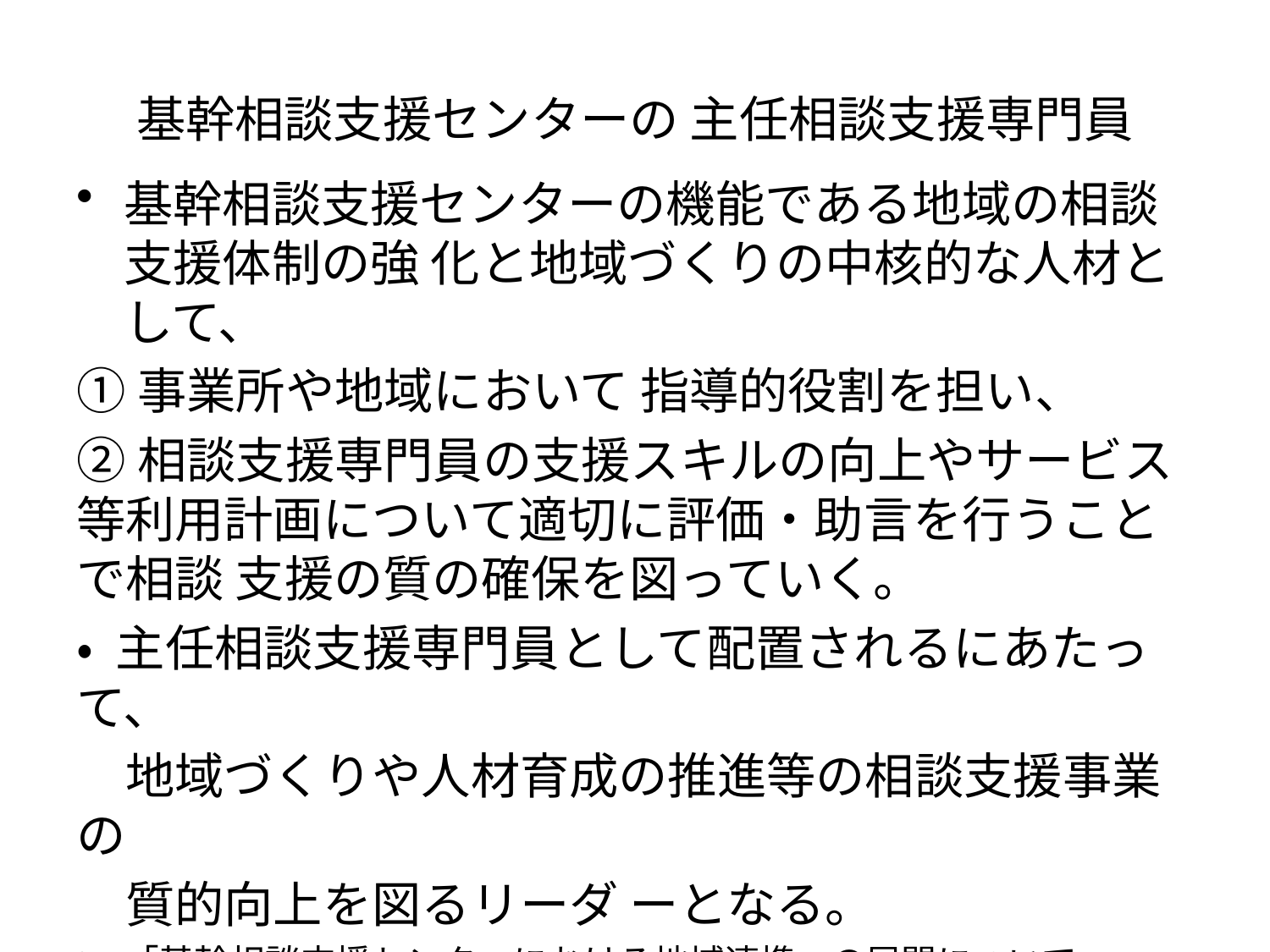

# 基幹相談支援センターの 主任相談支援専門員
基幹相談支援センターの機能である地域の相談支援体制の強 化と地域づくりの中核的な人材として、
①事業所や地域において 指導的役割を担い、
②相談支援専門員の支援スキルの向上やサービス等利用計画について適切に評価・助言を行うことで相談 支援の質の確保を図っていく。
• 主任相談支援専門員として配置されるにあたって、
　地域づくりや人材育成の推進等の相談支援事業の
　質的向上を図るリーダ ーとなる。
「基幹相談支援センターにおける地域連携」の展開について
　　　　　　　　　　　　　　　　　　社会福祉法人唐池学園貴志園冨岡貴生氏